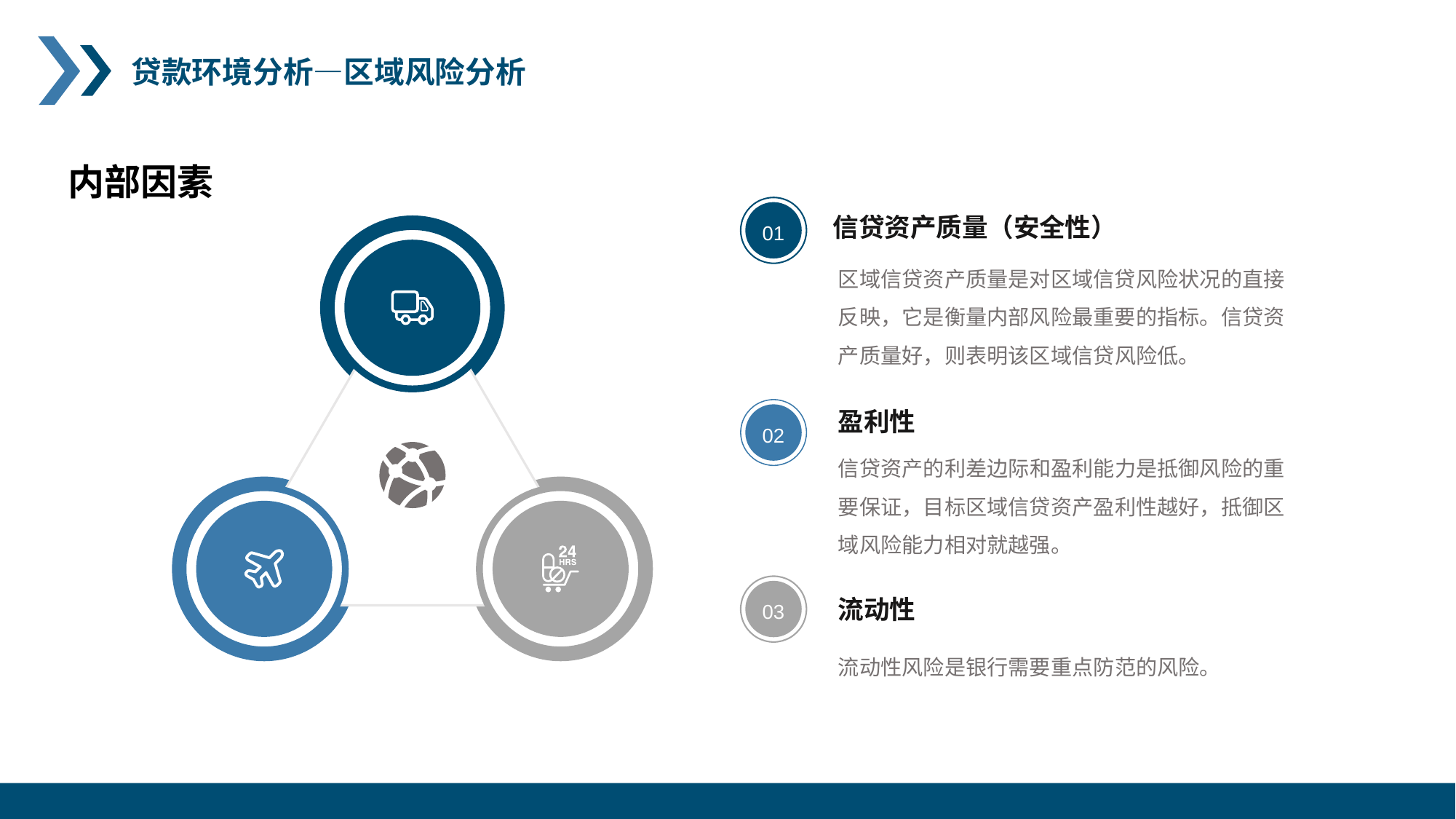

贷款环境分析—区域风险分析

内部因素

01

02

03
信贷资产质量（安全性）

区域信贷资产质量是对区域信贷风险状况的直接反映，它是衡量内部风险最重要的指标。信贷资产质量好，则表明该区域信贷风险低。
盈利性
信贷资产的利差边际和盈利能力是抵御风险的重要保证，目标区域信贷资产盈利性越好，抵御区域风险能力相对就越强。
流动性
流动性风险是银行需要重点防范的风险。